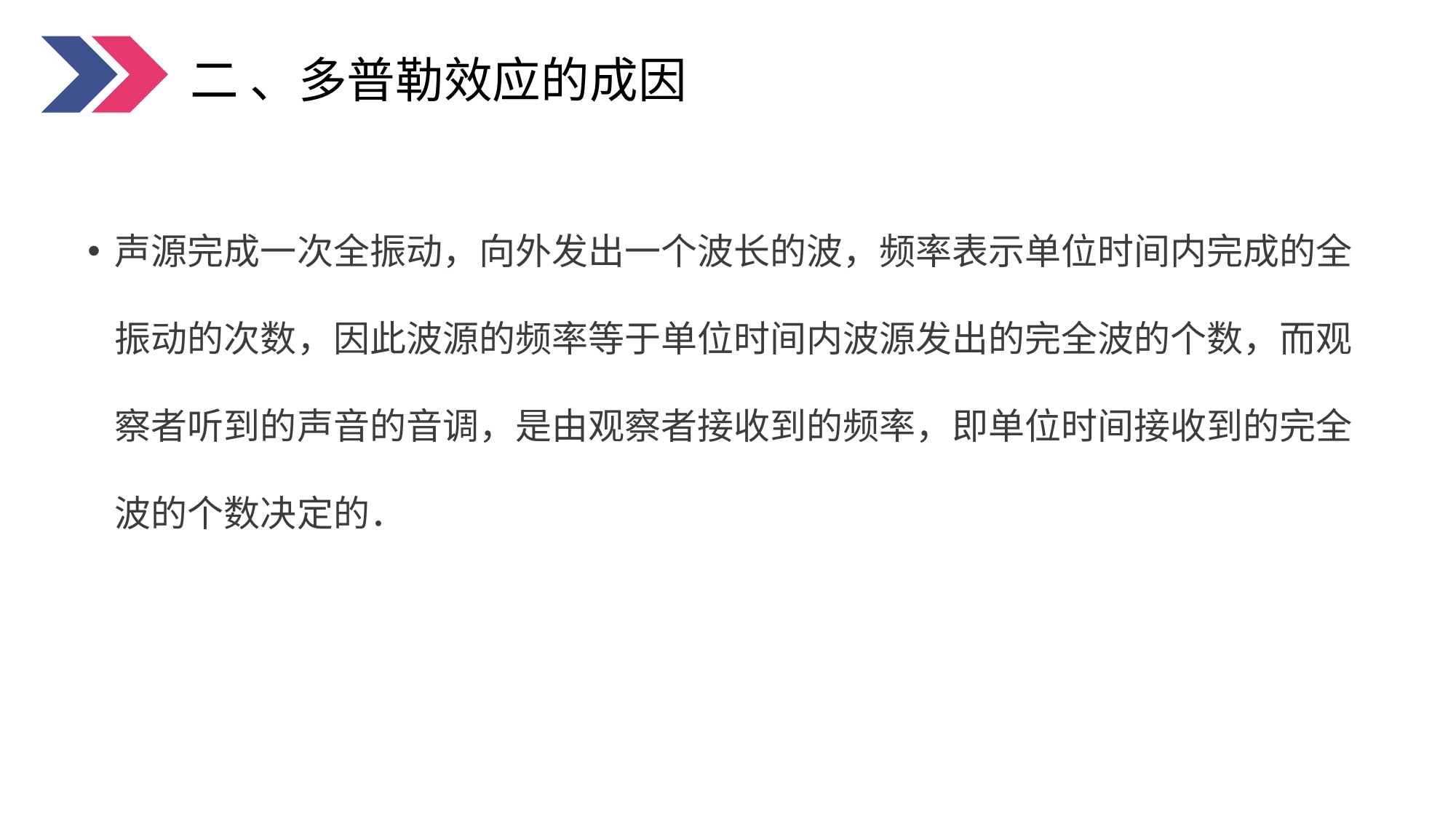

二 、多普勒效应的成因
声源完成一次全振动，向外发出一个波长的波，频率表示单位时间内完成的全振动的次数，因此波源的频率等于单位时间内波源发出的完全波的个数，而观察者听到的声音的音调，是由观察者接收到的频率，即单位时间接收到的完全波的个数决定的．